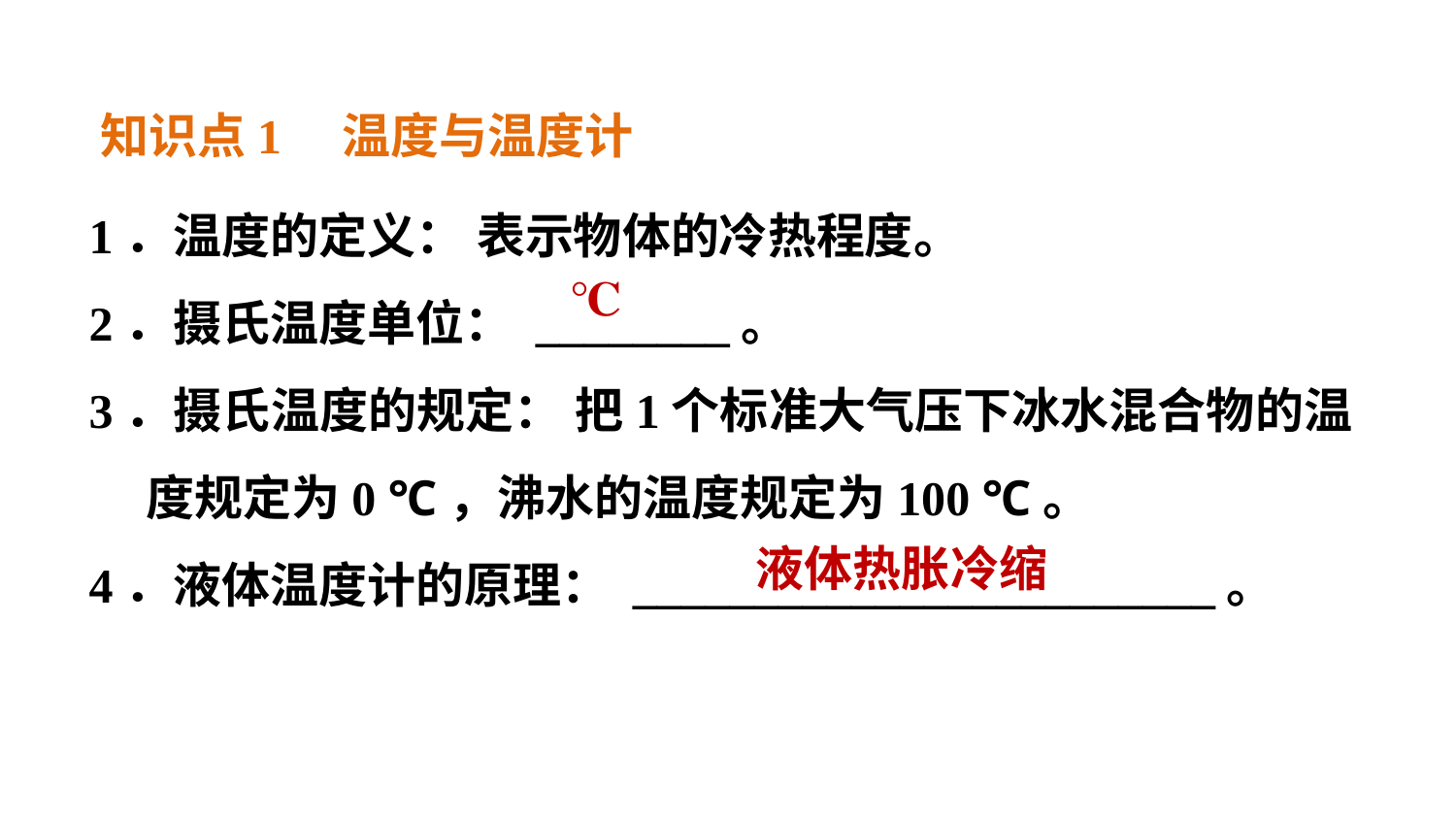

知识点1    温度与温度计
1．温度的定义： 表示物体的冷热程度。
2．摄氏温度单位： ________。
3．摄氏温度的规定： 把1个标准大气压下冰水混合物的温度规定为0 ℃，沸水的温度规定为100 ℃。
4．液体温度计的原理： ________________________。
℃
液体热胀冷缩